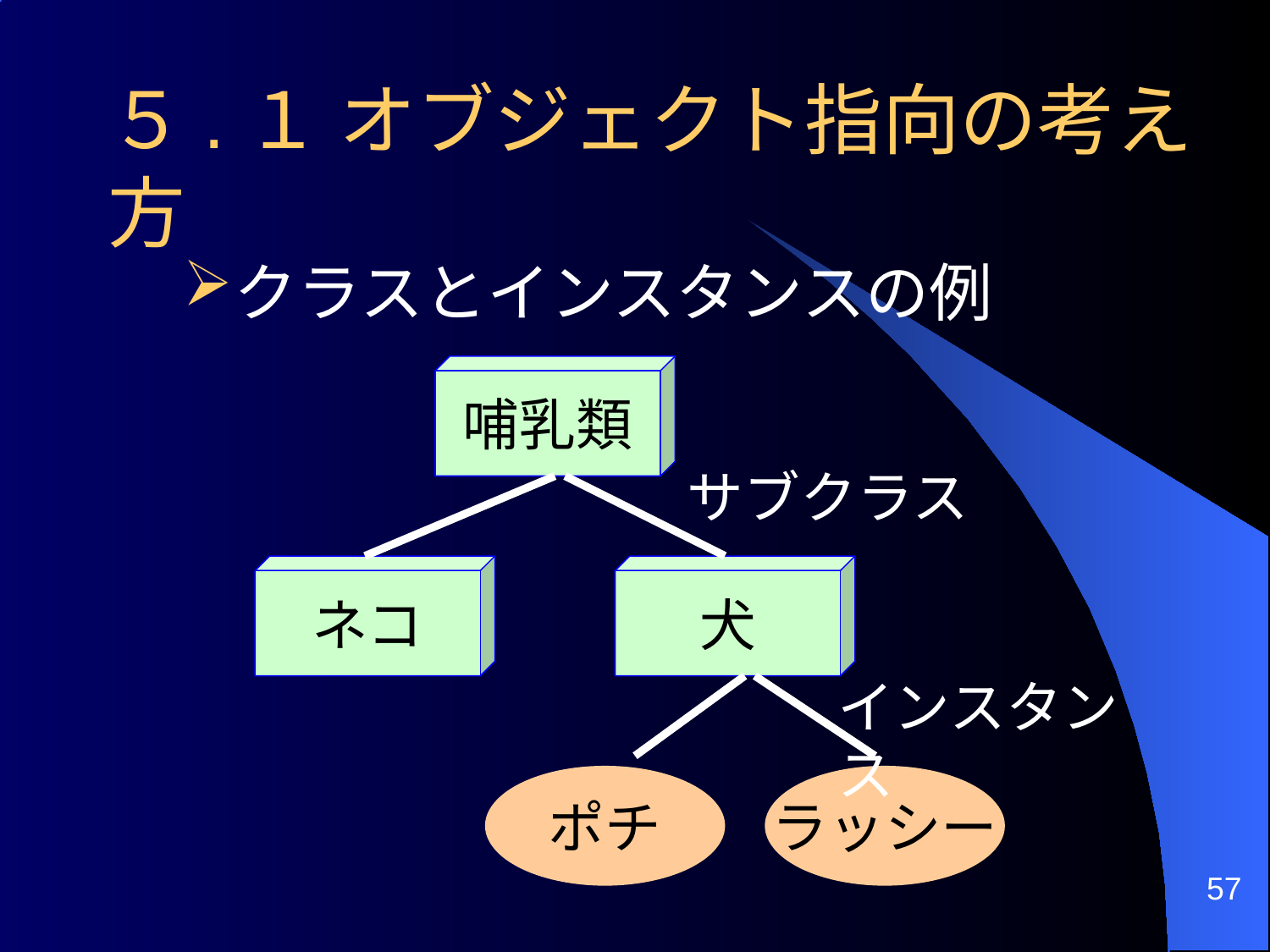

# ５.１ オブジェクト指向の考え方
クラスとインスタンスの例
哺乳類
サブクラス

ネコ
犬
インスタンス

ポチ
ラッシー
57